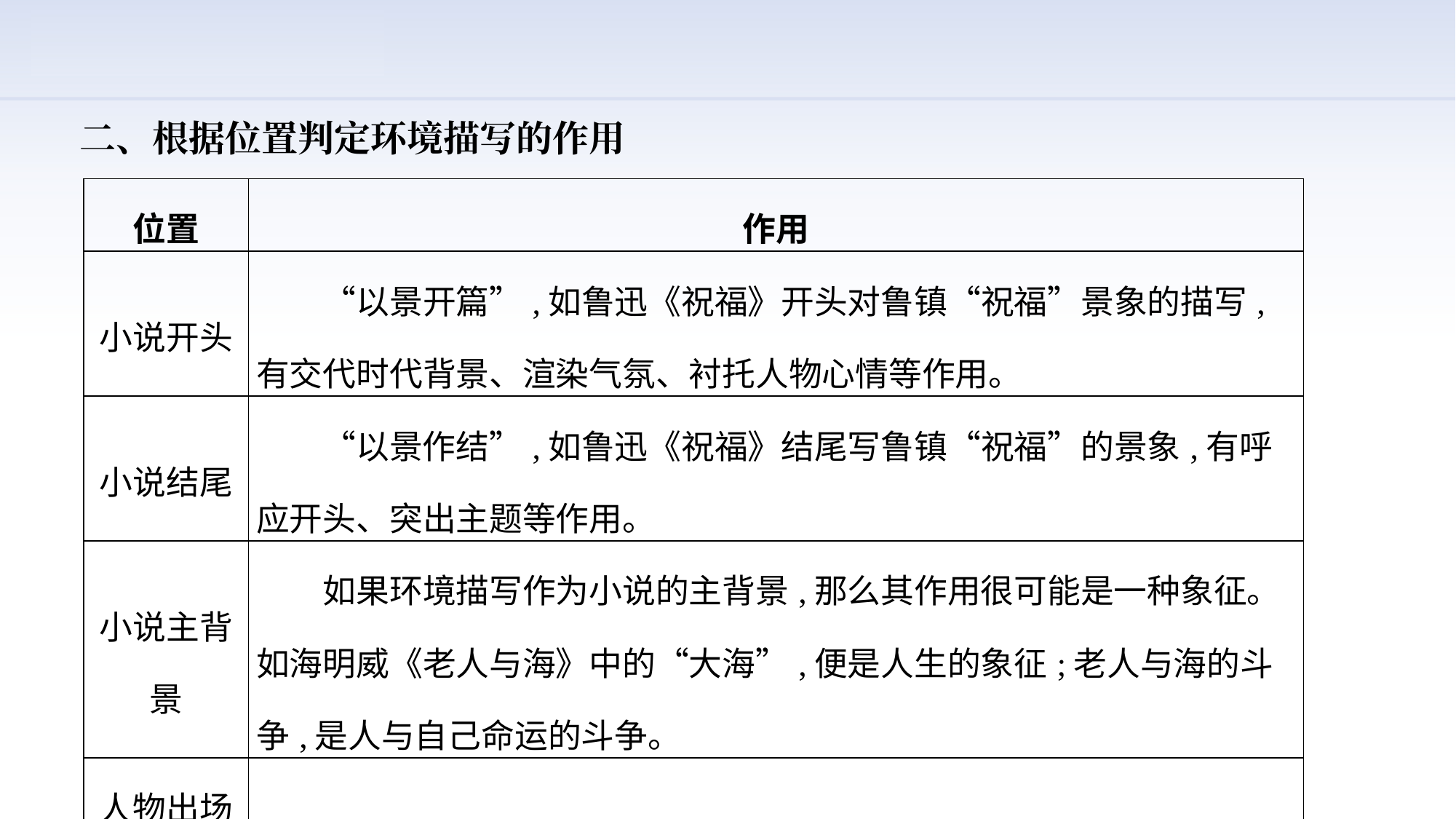

二、根据位置判定环境描写的作用
| 位置 | 作用 |
| --- | --- |
| 小说开头 | “以景开篇”,如鲁迅《祝福》开头对鲁镇“祝福”景象的描写,有交代时代背景、渲染气氛、衬托人物心情等作用。 |
| 小说结尾 | “以景作结”,如鲁迅《祝福》结尾写鲁镇“祝福”的景象,有呼应开头、突出主题等作用。 |
| 小说主背景 | 如果环境描写作为小说的主背景,那么其作用很可能是一种象征。如海明威《老人与海》中的“大海”,便是人生的象征;老人与海的斗争,是人与自己命运的斗争。 |
| 人物出场前 | 为人物出场做铺垫,暗示人物身份。 |